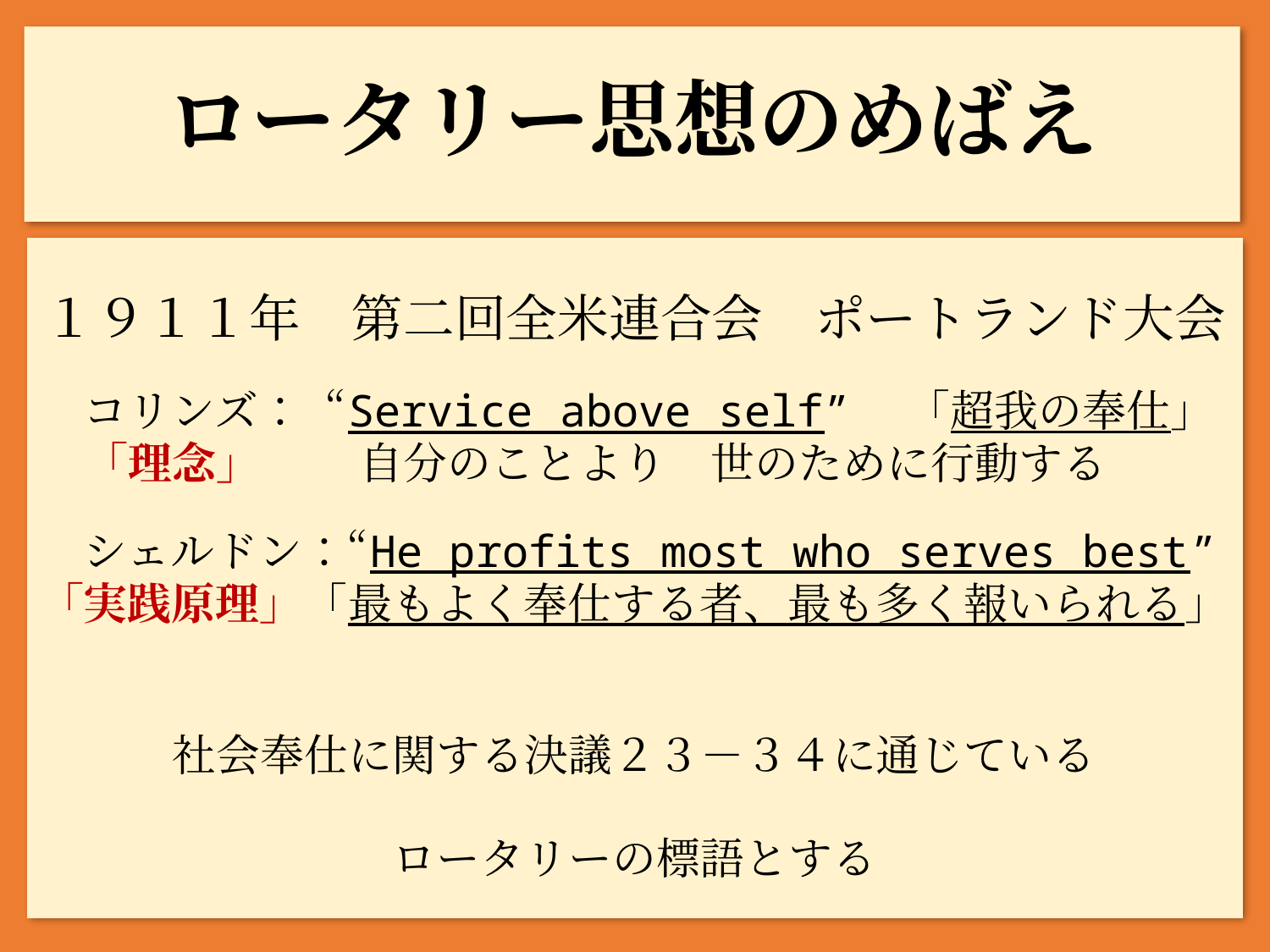

# ロータリー思想のめばえ

１９１１年　第二回全米連合会　ポートランド大会

　コリンズ：  “Service above self”  「超我の奉仕」
　「理念」　　 自分のことより　世のために行動する

　シェルドン：“He profits most who serves best”
「実践原理」「最もよく奉仕する者、最も多く報いられる」

社会奉仕に関する決議２３－３４に通じている

ロータリーの標語とする